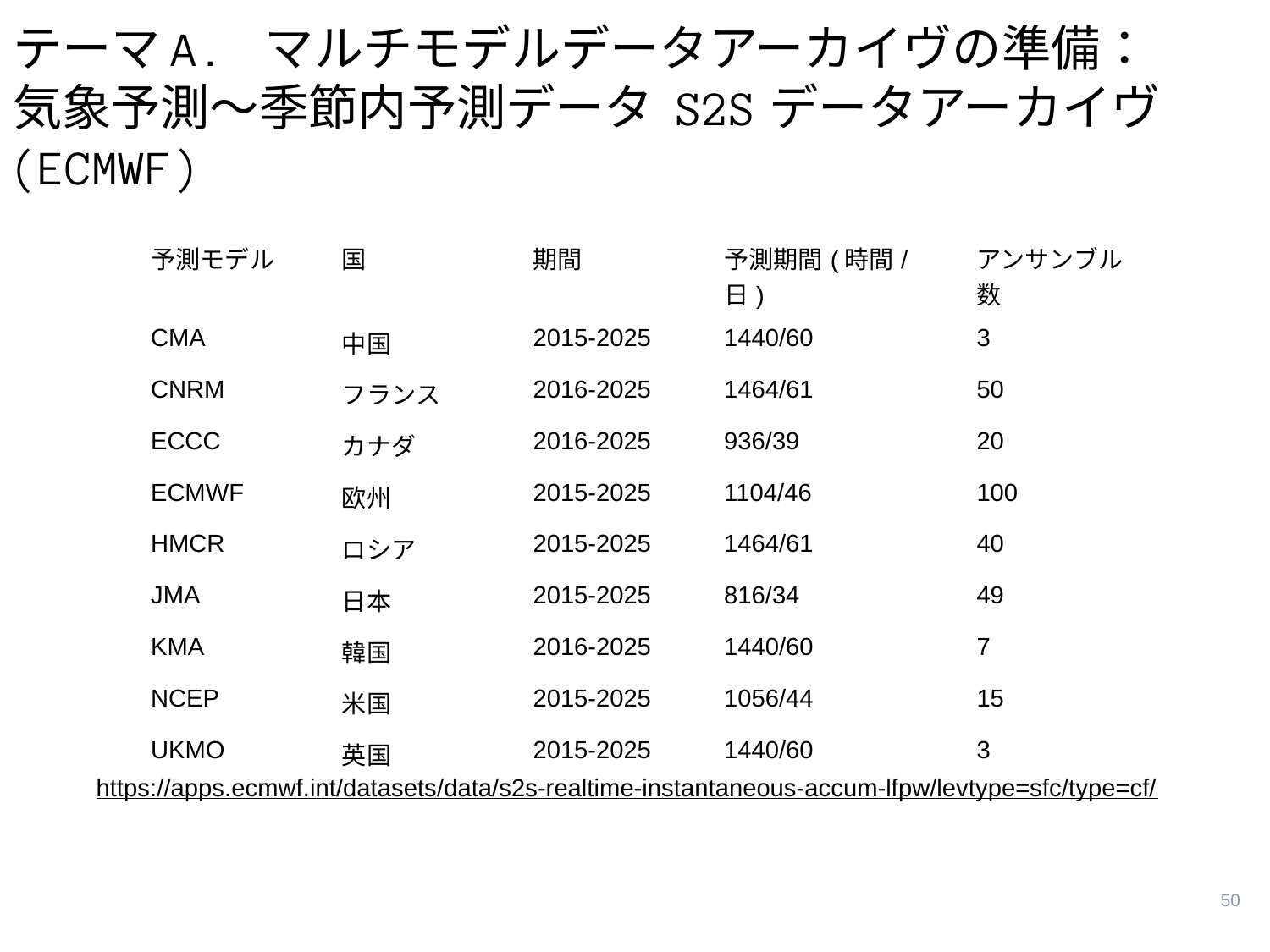

# テーマA. マルチモデルデータアーカイヴの準備： 気象予測～季節内予測データ S2Sデータアーカイヴ(ECMWF)
| 予測モデル | 国 | 期間 | 予測期間(時間/日) | アンサンブル数 |
| --- | --- | --- | --- | --- |
| CMA | 中国 | 2015-2025 | 1440/60 | 3 |
| CNRM | フランス | 2016-2025 | 1464/61 | 50 |
| ECCC | カナダ | 2016-2025 | 936/39 | 20 |
| ECMWF | 欧州 | 2015-2025 | 1104/46 | 100 |
| HMCR | ロシア | 2015-2025 | 1464/61 | 40 |
| JMA | 日本 | 2015-2025 | 816/34 | 49 |
| KMA | 韓国 | 2016-2025 | 1440/60 | 7 |
| NCEP | 米国 | 2015-2025 | 1056/44 | 15 |
| UKMO | 英国 | 2015-2025 | 1440/60 | 3 |
https://apps.ecmwf.int/datasets/data/s2s-realtime-instantaneous-accum-lfpw/levtype=sfc/type=cf/
50